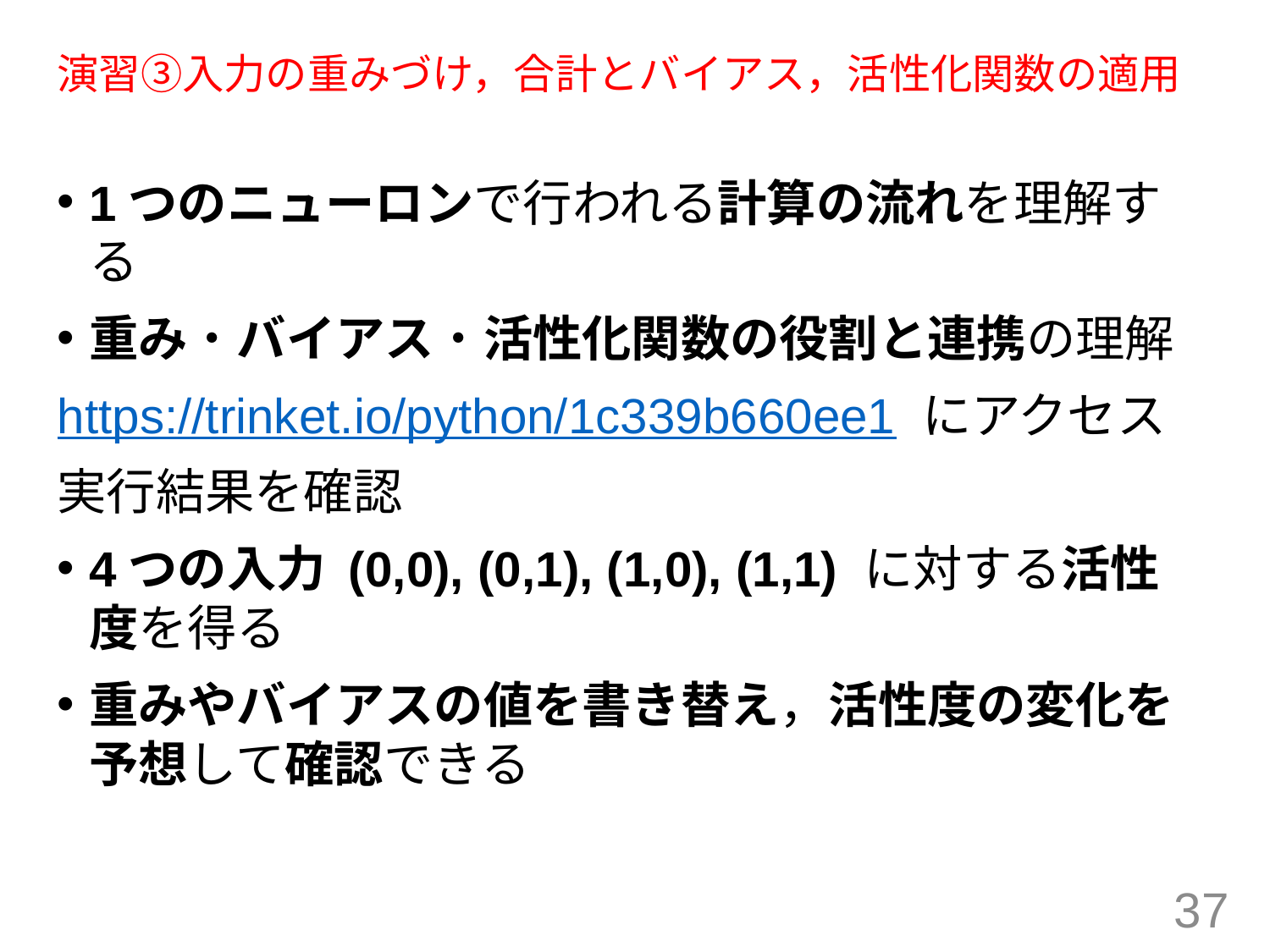

# 演習③入力の重みづけ，合計とバイアス，活性化関数の適用
1つのニューロンで行われる計算の流れを理解する
重み・バイアス・活性化関数の役割と連携の理解
https://trinket.io/python/1c339b660ee1 にアクセス
実行結果を確認
4つの入力 (0,0), (0,1), (1,0), (1,1) に対する活性度を得る
重みやバイアスの値を書き替え，活性度の変化を予想して確認できる

37